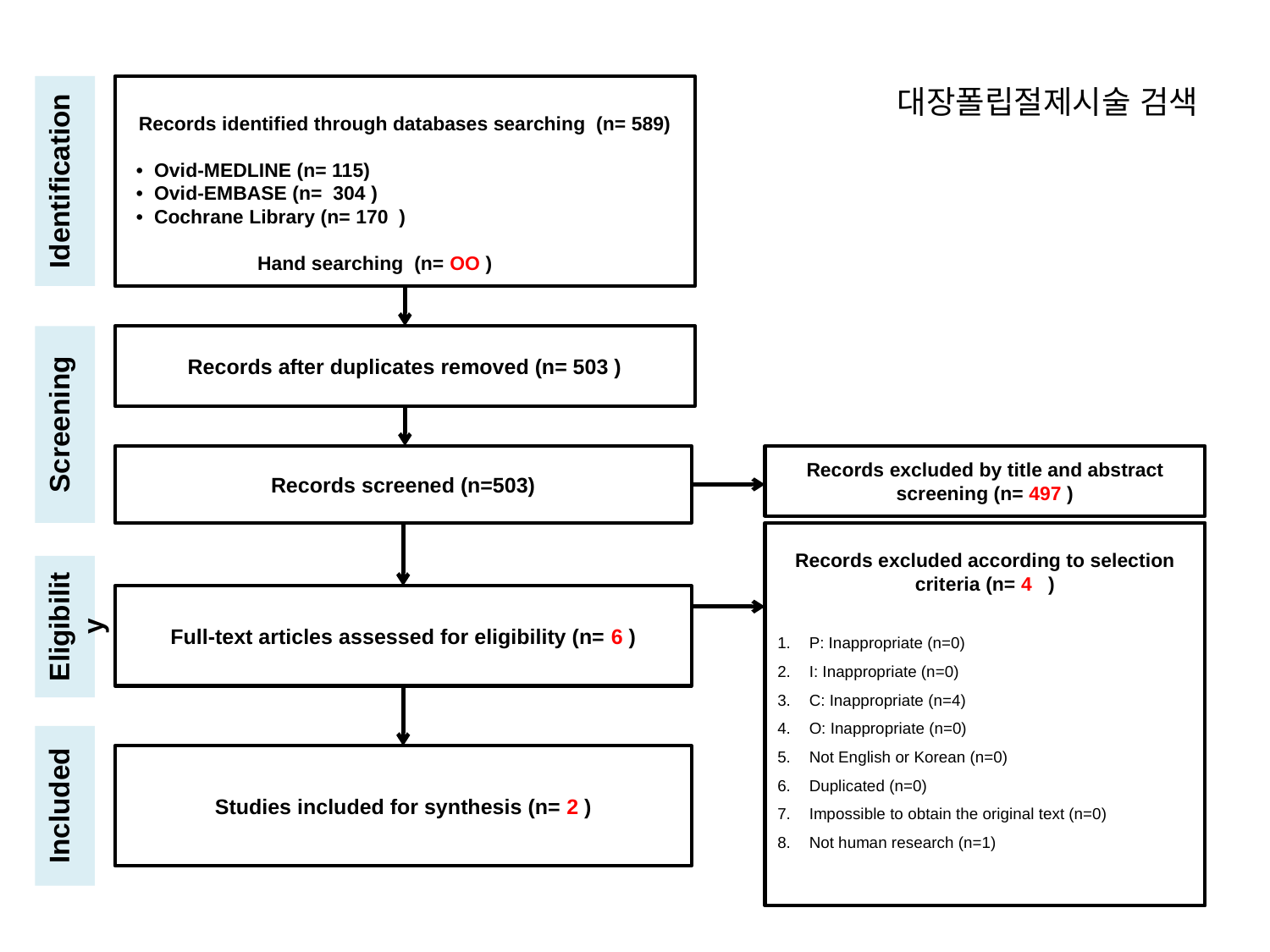

Identification

Records identified through databases searching  (n= 589)

   •  Ovid-MEDLINE (n= 115)
   •  Ovid-EMBASE (n=  304 )
   •  Cochrane Library (n= 170  )

                         Hand searching  (n= OO )
대장폴립절제시술 검색
Screening
Records after duplicates removed (n= 503 )
Records screened (n=503)
Records excluded by title and abstract screening (n= 497 )
Records excluded according to selection criteria (n= 4   )

P: Inappropriate (n=0)
I: Inappropriate (n=0)
C: Inappropriate (n=4)
O: Inappropriate (n=0)
Not English or Korean (n=0)
Duplicated (n=0)
Impossible to obtain the original text (n=0)
Not human research (n=1)

Eligibility
Full-text articles assessed for eligibility (n= 6 )
Included
Studies included for synthesis (n= 2 )